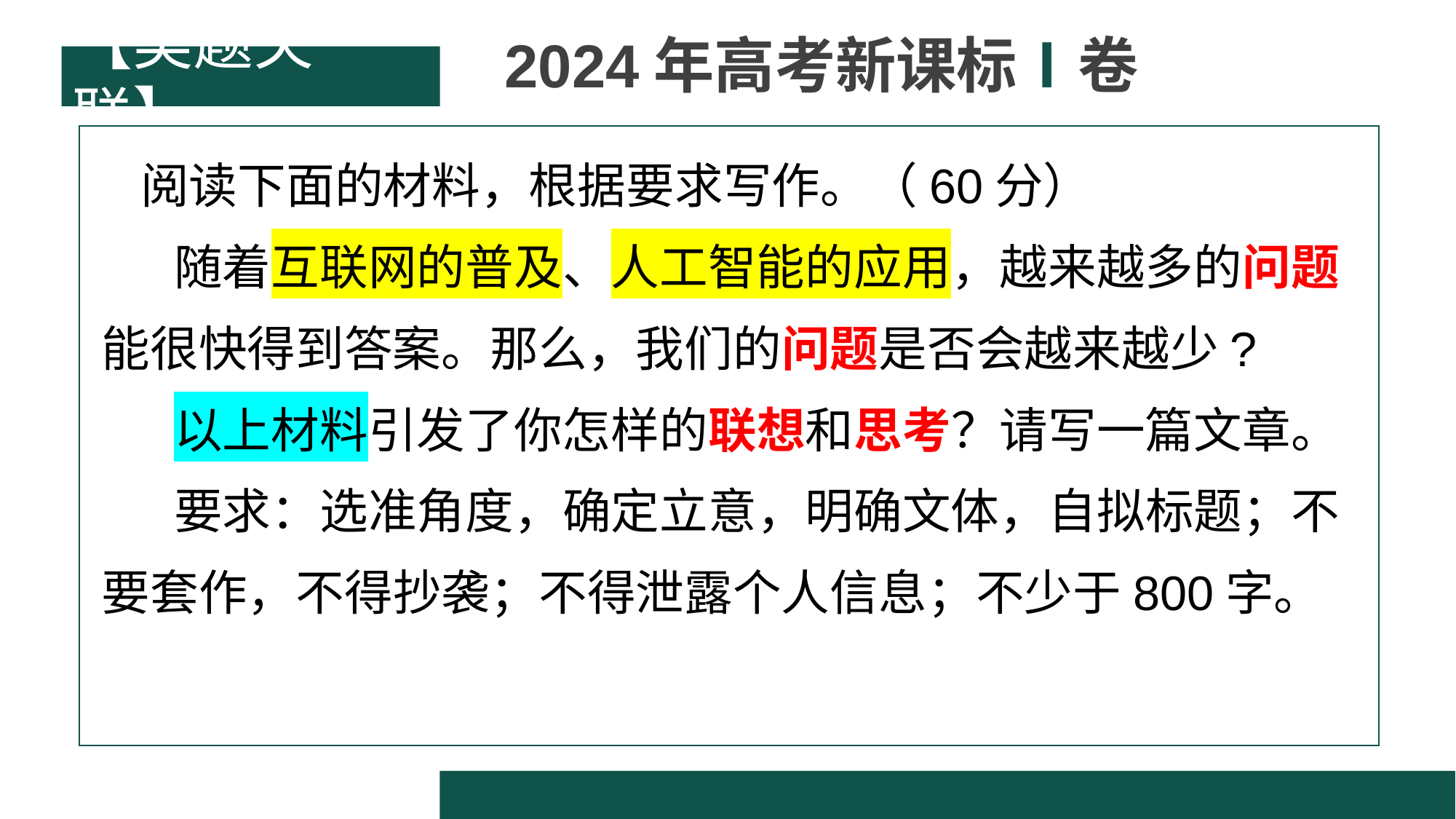

2024年高考新课标Ⅰ卷
【类题关联】

阅读下面的材料，根据要求写作。（60分）
  随着互联网的普及、人工智能的应用，越来越多的问题能很快得到答案。那么，我们的问题是否会越来越少?
  以上材料引发了你怎样的联想和思考？请写一篇文章。
  要求：选准角度，确定立意，明确文体，自拟标题；不要套作，不得抄袭；不得泄露个人信息；不少于800字。